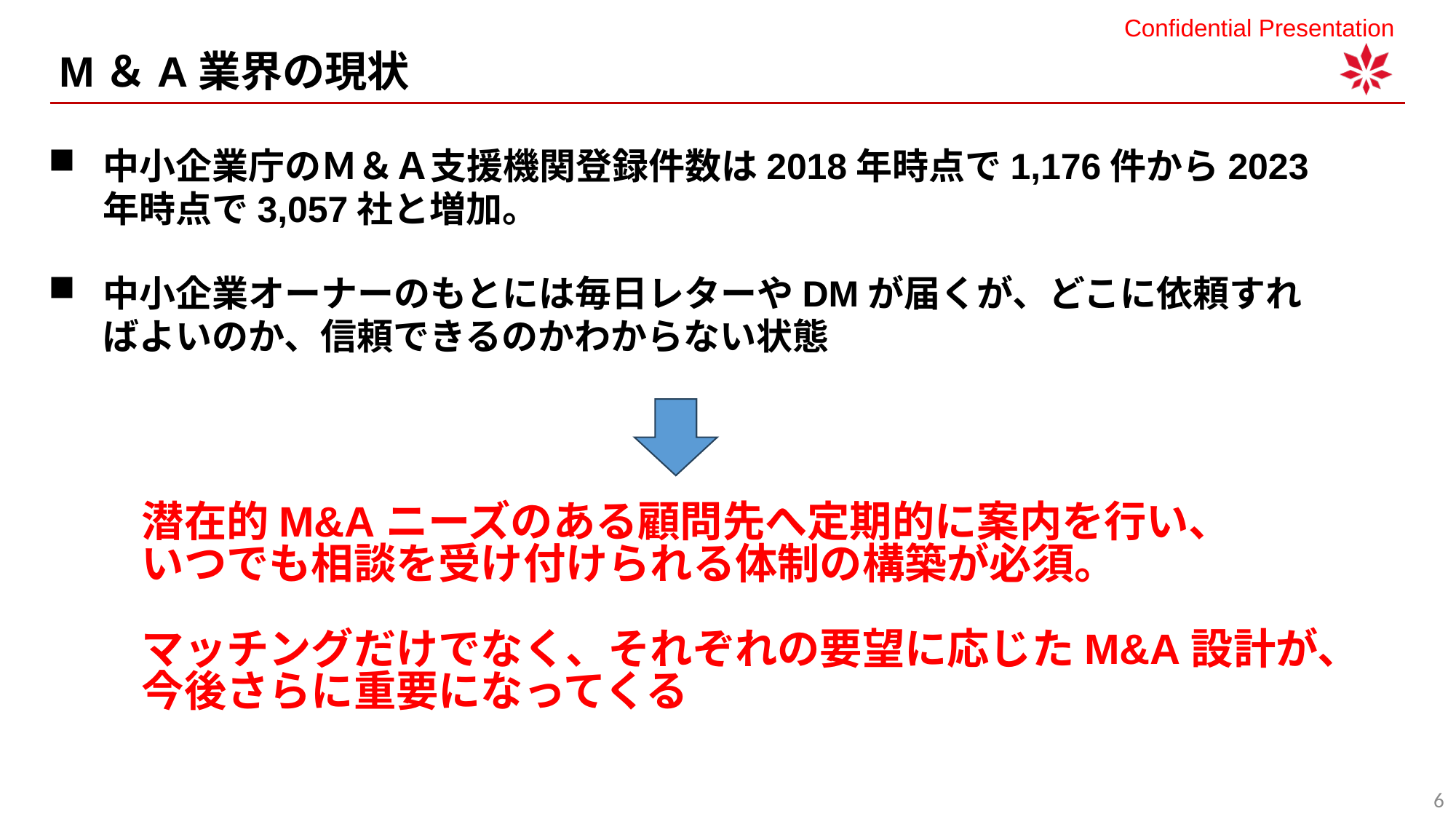

M＆A業界の現状
中小企業庁のＭ＆Ａ支援機関登録件数は2018年時点で1,176件から2023年時点で3,057社と増加。

中小企業オーナーのもとには毎日レターやDMが届くが、どこに依頼すればよいのか、信頼できるのかわからない状態

　潜在的M&Aニーズのある顧問先へ定期的に案内を行い、
　いつでも相談を受け付けられる体制の構築が必須。

　マッチングだけでなく、それぞれの要望に応じたM&A設計が、
　今後さらに重要になってくる
6